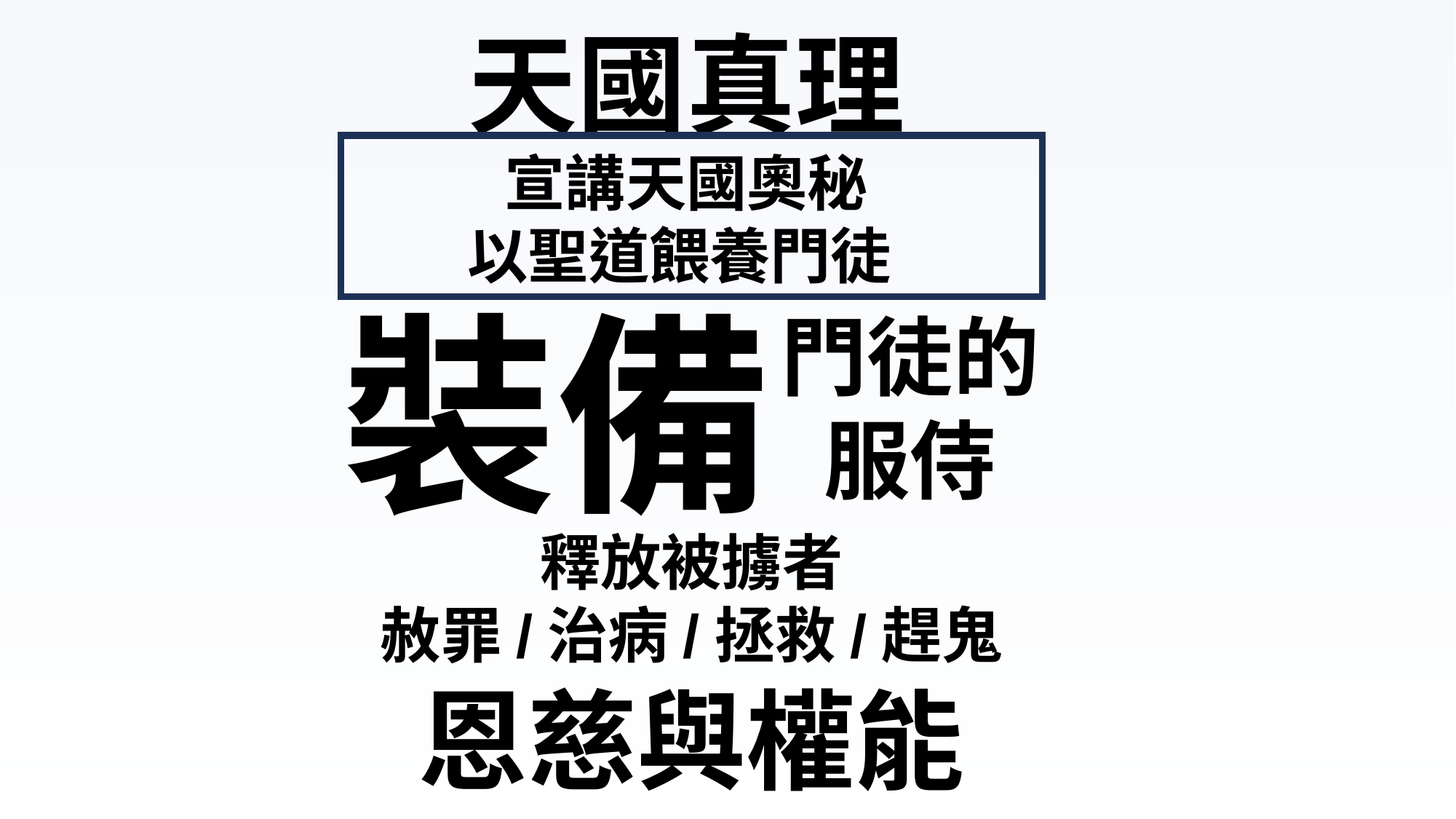

天國真理

宣講天國奧秘
以聖道餵養門徒
裝備
門徒的服侍
釋放被擄者
赦罪/治病/拯救/趕鬼
恩慈與權能